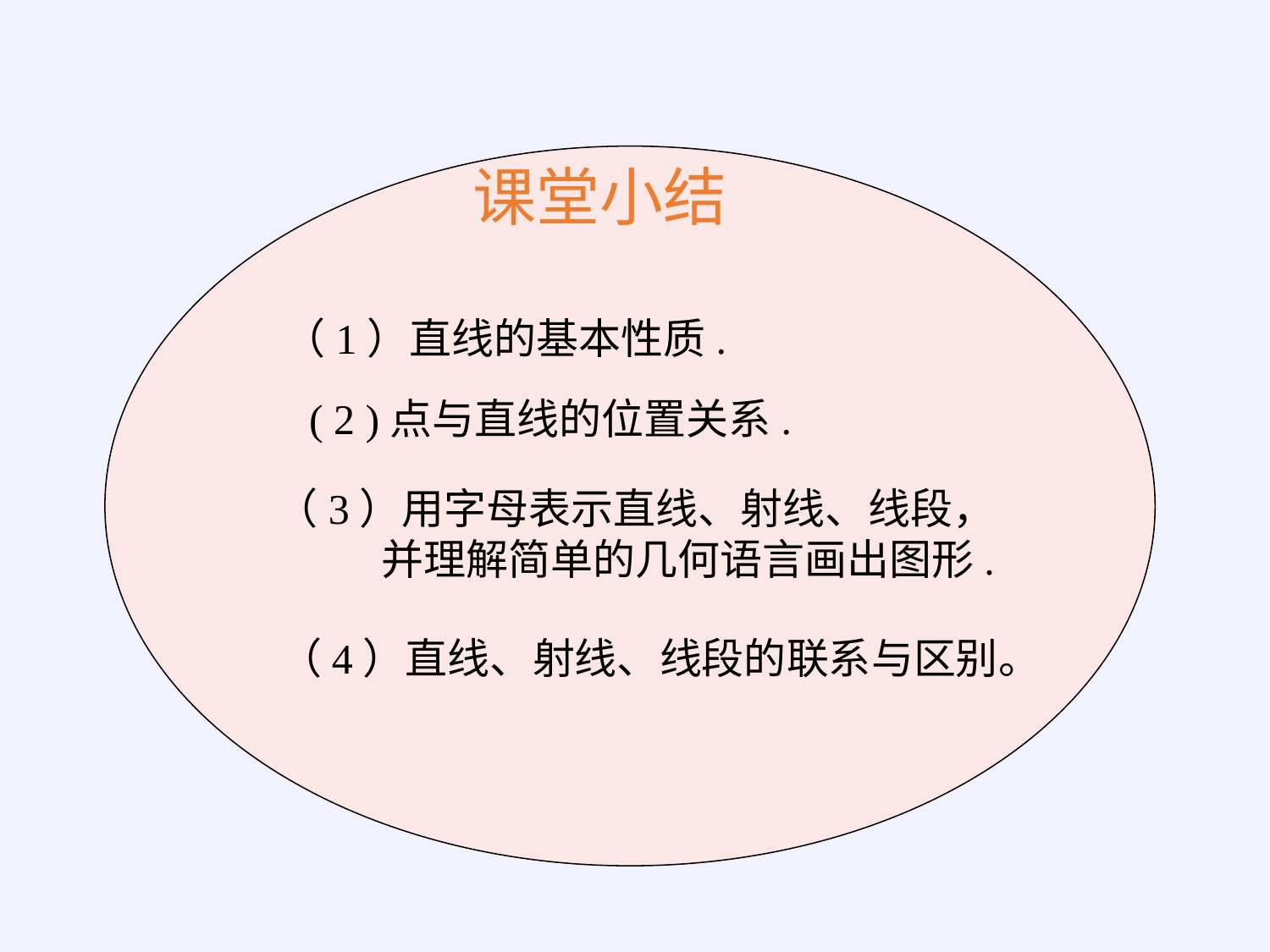

课堂小结

（1）直线的基本性质.
( 2 )点与直线的位置关系.
（3）用字母表示直线、射线、线段，
         并理解简单的几何语言画出图形.
（4）直线、射线、线段的联系与区别。